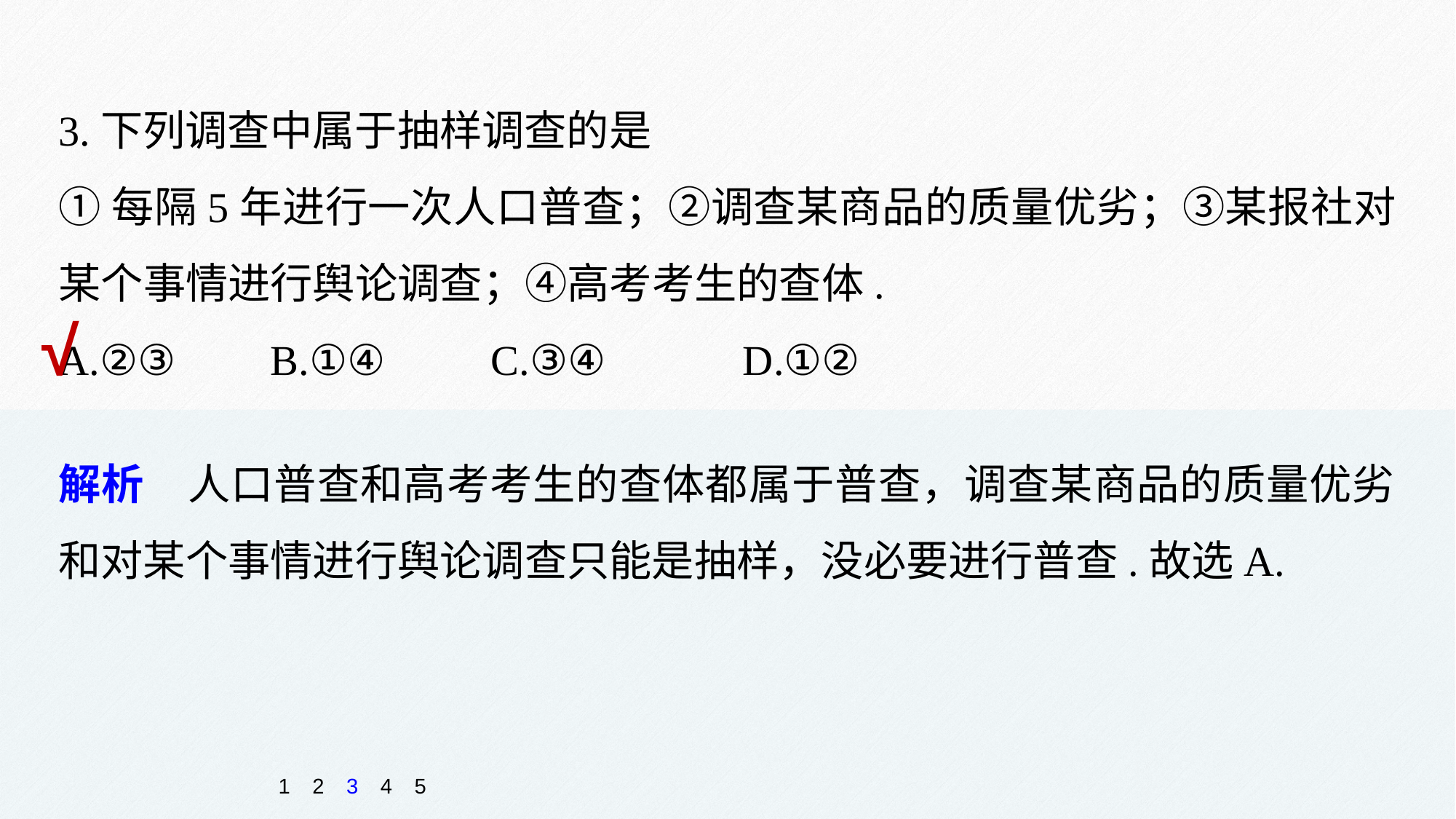

3.下列调查中属于抽样调查的是
①每隔5年进行一次人口普查；②调查某商品的质量优劣；③某报社对某个事情进行舆论调查；④高考考生的查体.
A.②③         B.①④          C.③④             D.①②
√
解析　人口普查和高考考生的查体都属于普查，调查某商品的质量优劣和对某个事情进行舆论调查只能是抽样，没必要进行普查.故选A.
1
2
3
4
5